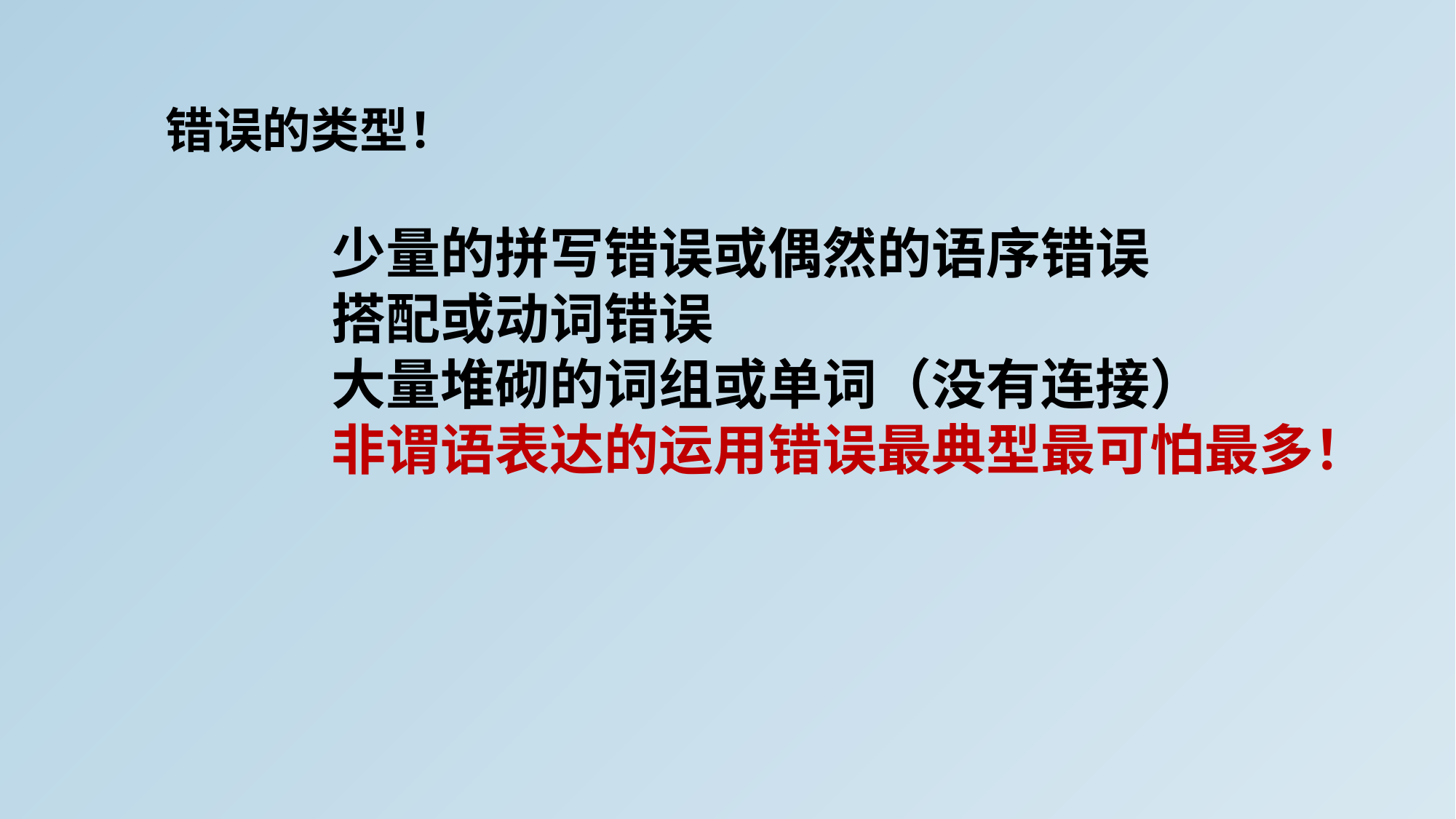

错误的类型！
少量的拼写错误或偶然的语序错误
搭配或动词错误
大量堆砌的词组或单词（没有连接）
非谓语表达的运用错误最典型最可怕最多！